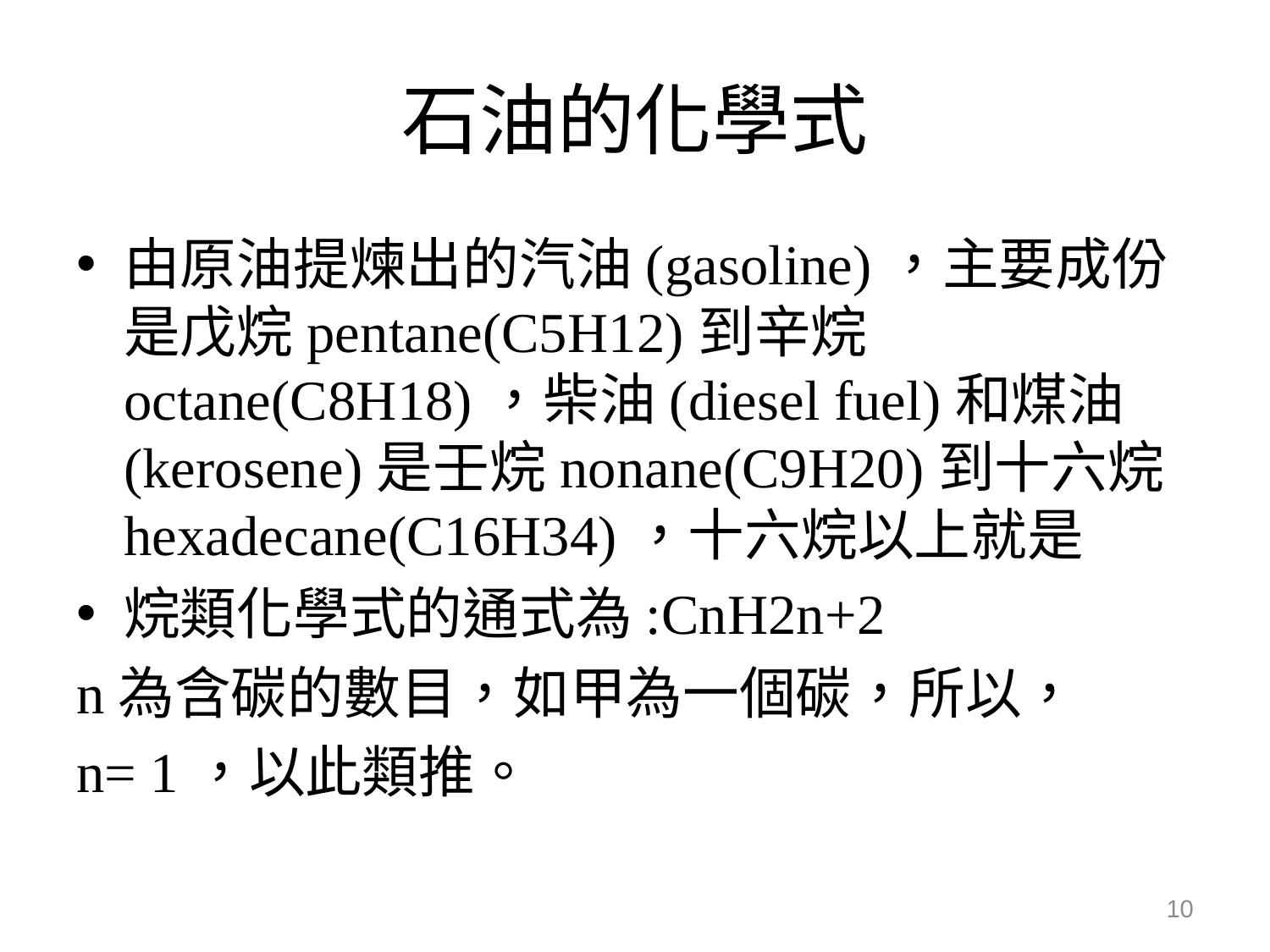

# 石油的化學式
由原油提煉出的汽油(gasoline)，主要成份是戊烷pentane(C5H12)到辛烷octane(C8H18)，柴油(diesel fuel)和煤油(kerosene)是壬烷nonane(C9H20)到十六烷hexadecane(C16H34)，十六烷以上就是
烷類化學式的通式為:CnH2n+2
n為含碳的數目，如甲為一個碳，所以，
n= 1，以此類推。
10